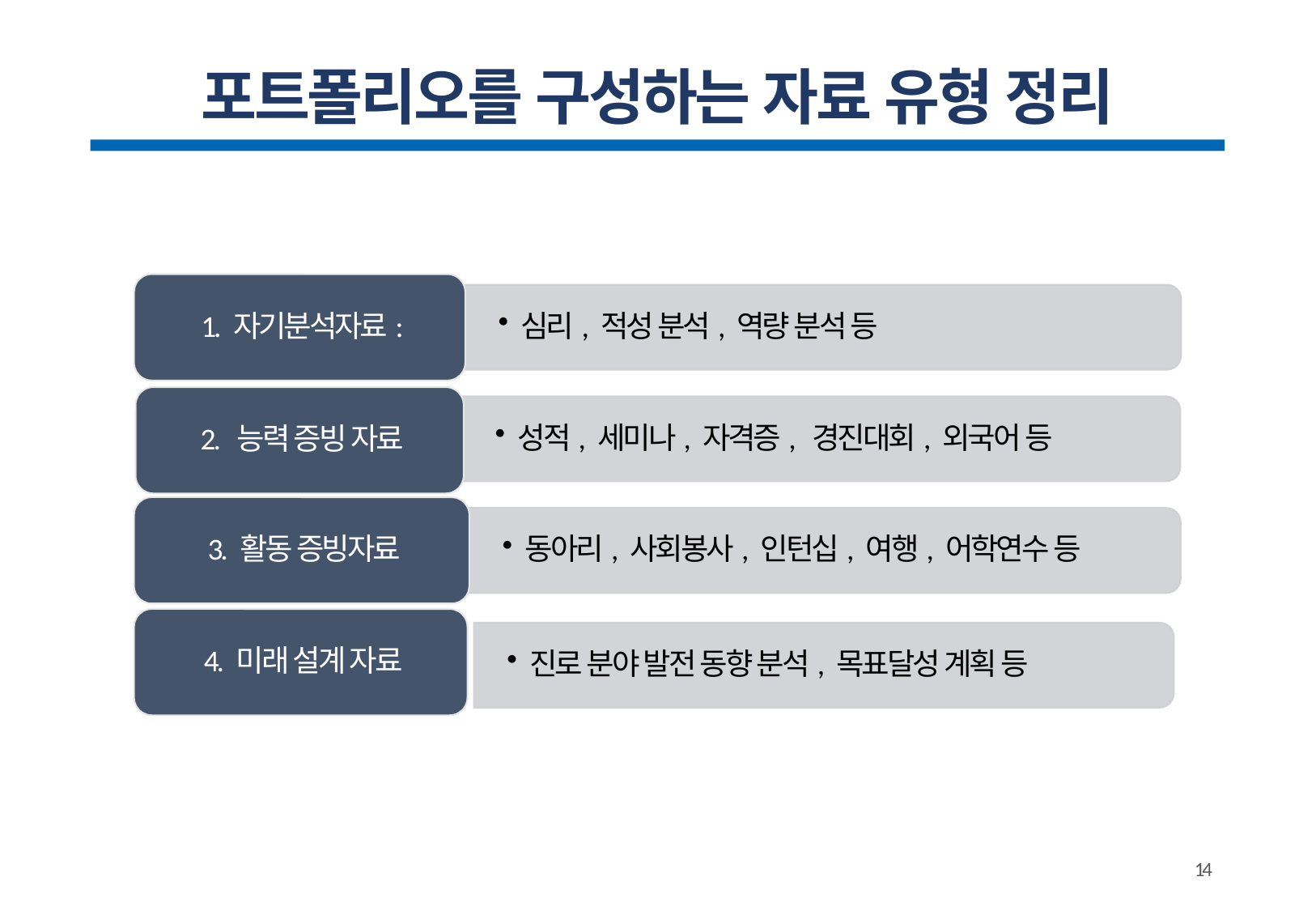

# 포트폴리오를 구성하는 자료 유형 정리
심리, 적성 분석, 역량 분석 등
1. 자기분석자료:
성적, 세미나, 자격증,  경진대회, 외국어 등
2.  능력 증빙 자료
동아리, 사회봉사, 인턴십, 여행, 어학연수 등
3. 활동 증빙자료
진로 분야 발전 동향 분석, 목표달성 계획 등
4. 미래 설계 자료
14